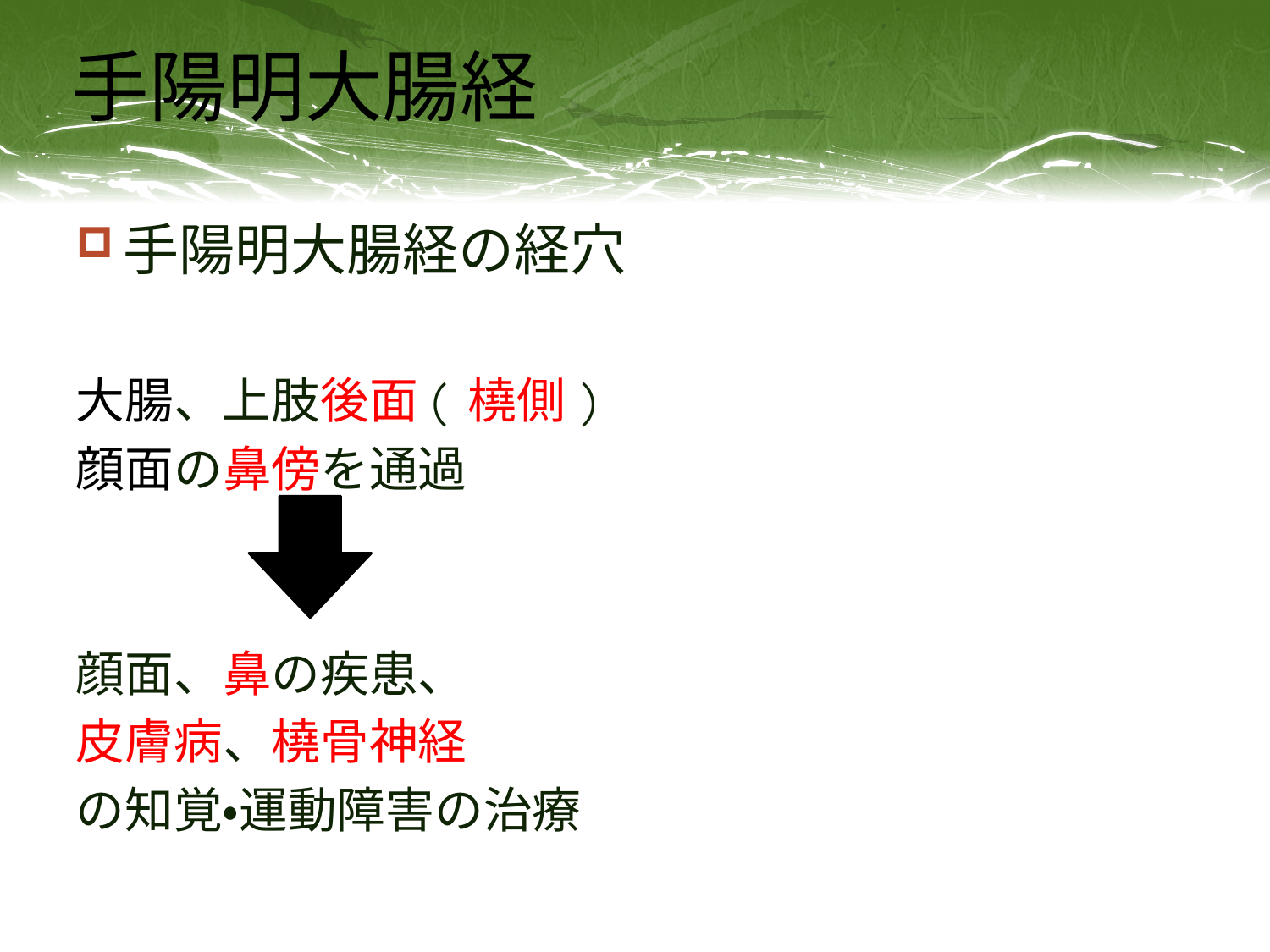

# 手陽明大腸経
手陽明大腸経の経穴

大腸、上肢後面(橈側)
顔面の鼻傍を通過

顔面、鼻の疾患、
皮膚病、橈骨神経
の知覚・運動障害の治療